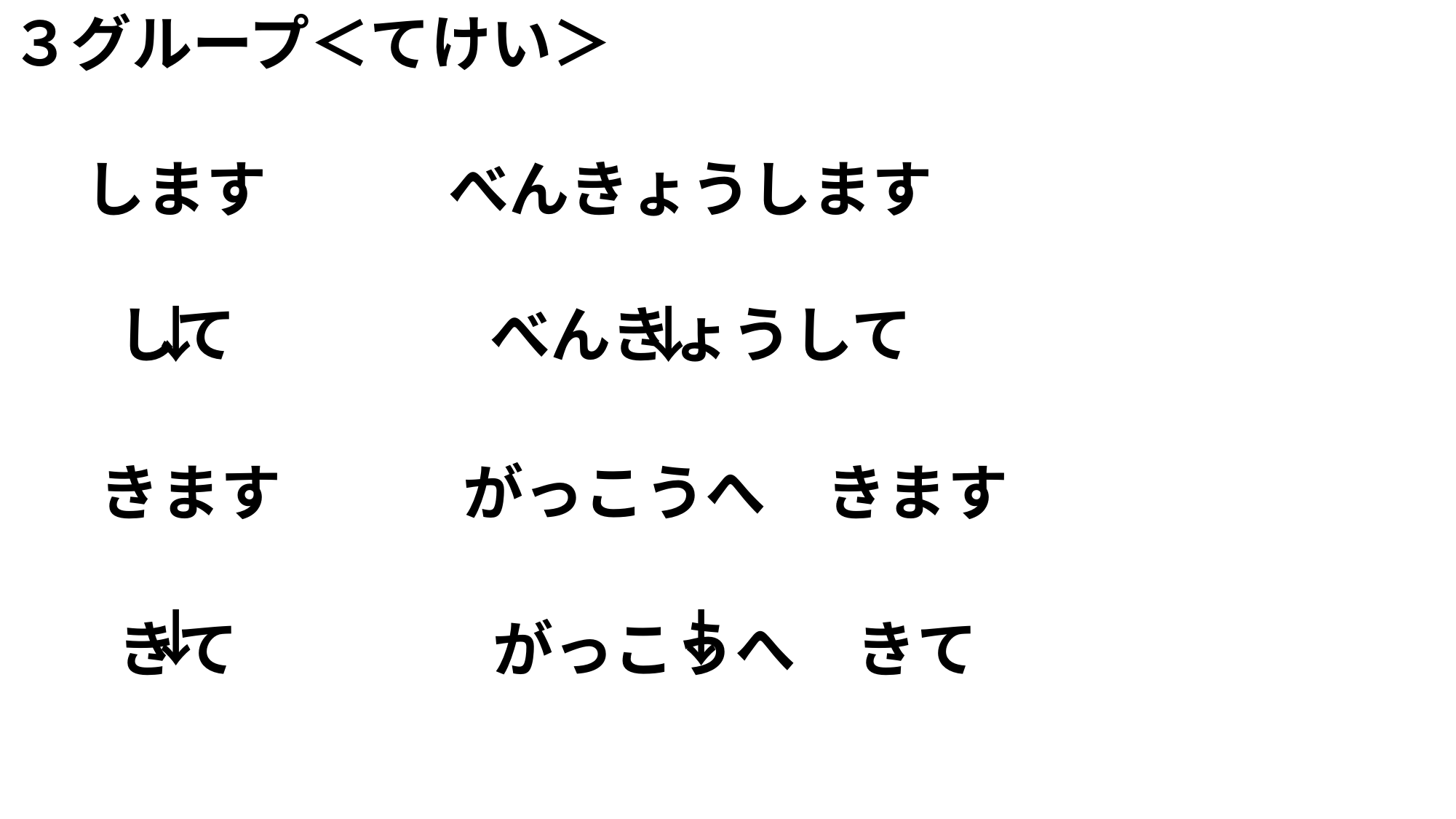

３グループ＜てけい＞

　 します　　　べんきょうします
　　 ↓　　　　　  　   ↓
して
べんきょうして

 　きます　　　がっこうへ　きます
　　 ↓　　　　   　　　↓
きて
がっこうへ　きて